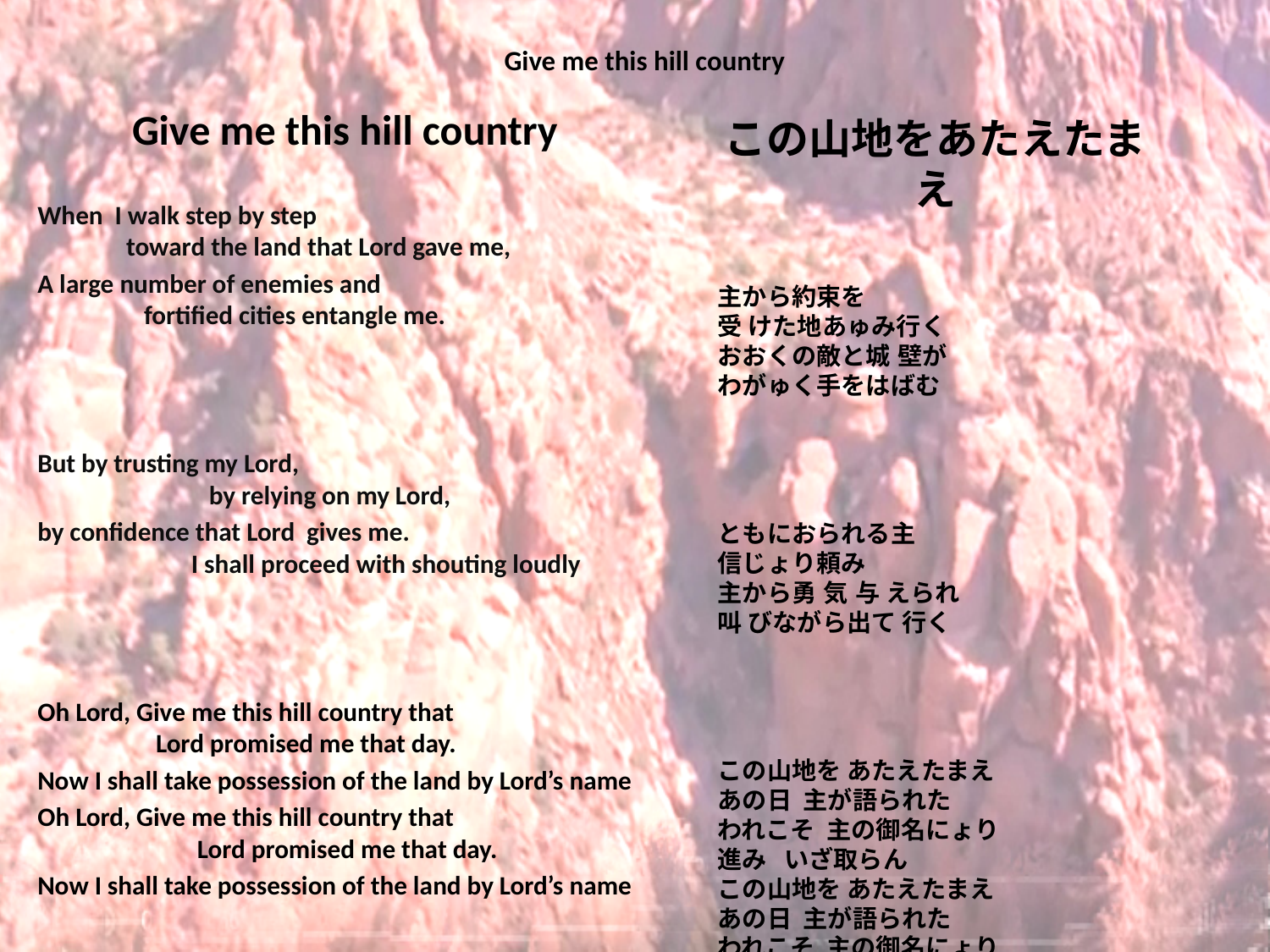

# Give me this hill country
Give me this hill country

When  I walk step by step                                                                        toward the land that Lord gave me,
A large number of enemies and                                                                fortified cities entangle me.

But by trusting my Lord,                                                                                         by relying on my Lord,
by confidence that Lord  gives me.                                                                   I shall proceed with shouting loudly

Oh Lord, Give me this hill country that                                                      Lord promised me that day.
Now I shall take possession of the land by Lord’s name
Oh Lord, Give me this hill country that                                                             Lord promised me that day.
Now I shall take possession of the land by Lord’s name
この山地をあたえたまえ

主から約束を
受 けた地あゅみ行く
おおくの敵と城 壁が
わがゅく手をはばむ

ともにおられる主
信じょり頼み
主から勇 気 与 えられ
叫 びながら出て 行く

この山地を あたえたまえ
あの日  主が語られた
われこそ  主の御名にょり
進み   いざ取らん
この山地を あたえたまえ
あの日  主が語られた
われこそ  主の御名にょり
進み   いざ取らん